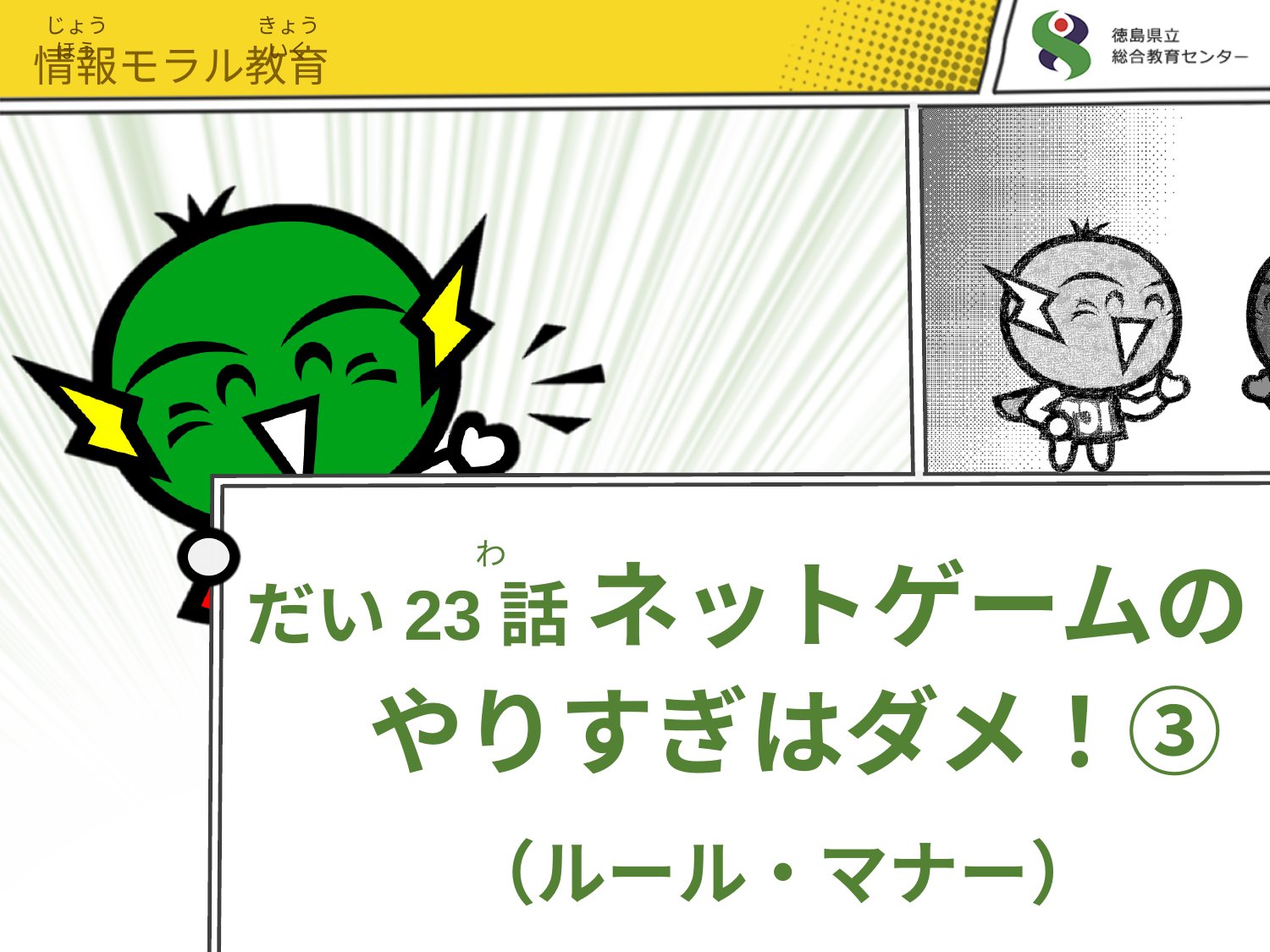

じょうほう
きょういく
情報モラル教育
# だい23話 ネットゲームの 　やりすぎはダメ！③ 　（ルール・マナー）
わ